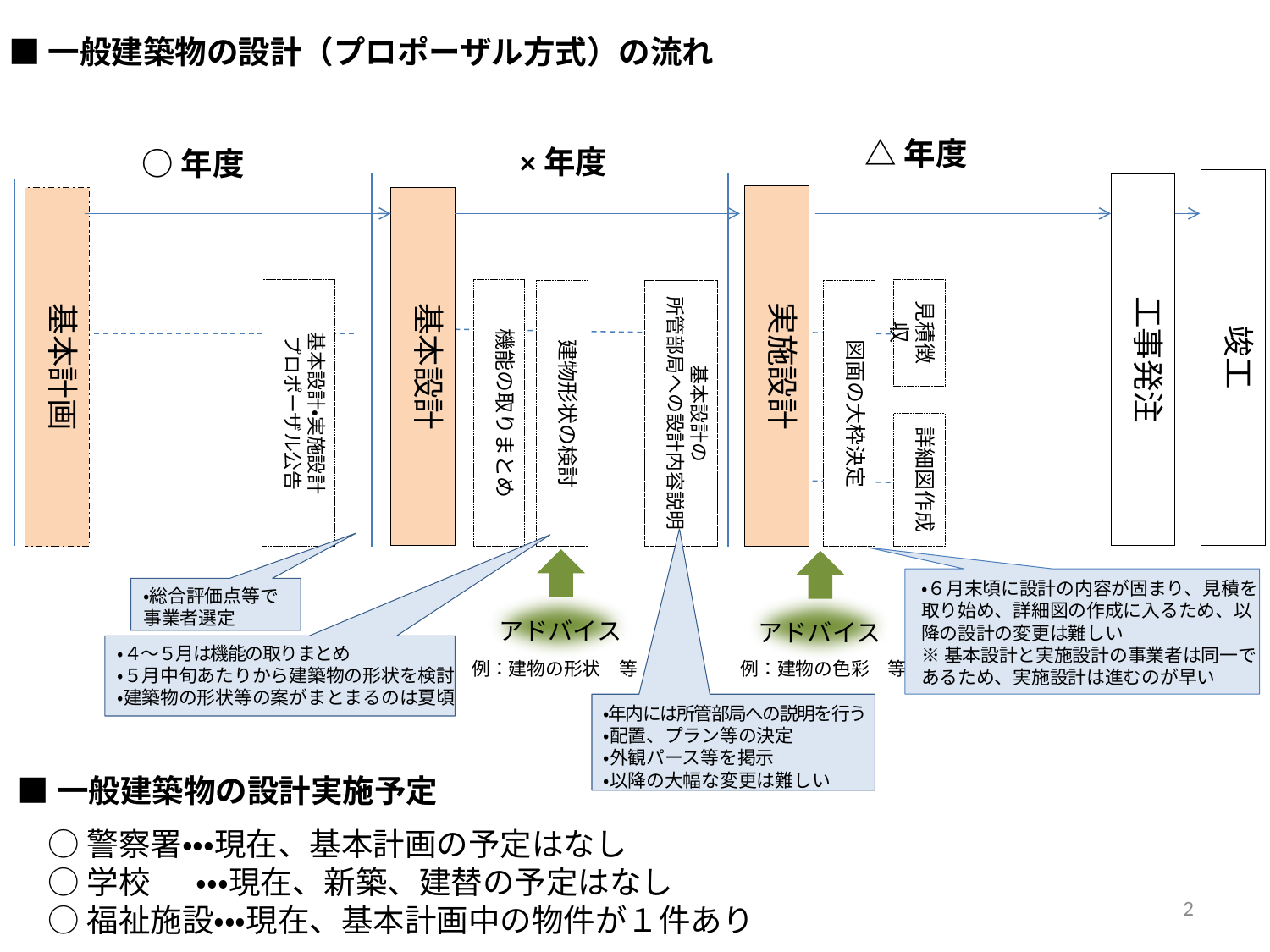

■一般建築物の設計（プロポーザル方式）の流れ
△年度
×年度
○年度
竣工
工事発注
実施設計
基本計画
基本設計
基本設計・実施設計
プロポーザル公告
機能の取りまとめ
見積徴収
建物形状の検討
基本設計の
所管部局への設計内容説明
図面の大枠決定
詳細図作成

アドバイス
例：建物の形状　等

アドバイス
例：建物の色彩　等

・６月末頃に設計の内容が固まり、見積を取り始め、詳細図の作成に入るため、以降の設計の変更は難しい
※基本設計と実施設計の事業者は同一であるため、実施設計は進むのが早い

・総合評価点等で
事業者選定

・４～５月は機能の取りまとめ
・５月中旬あたりから建築物の形状を検討
・建築物の形状等の案がまとまるのは夏頃

・年内には所管部局への説明を行う
・配置、プラン等の決定
・外観パース等を掲示
・以降の大幅な変更は難しい
■一般建築物の設計実施予定
○警察署・・・現在、基本計画の予定はなし
○学校　  ・・・現在、新築、建替の予定はなし
○福祉施設・・・現在、基本計画中の物件が１件あり
2